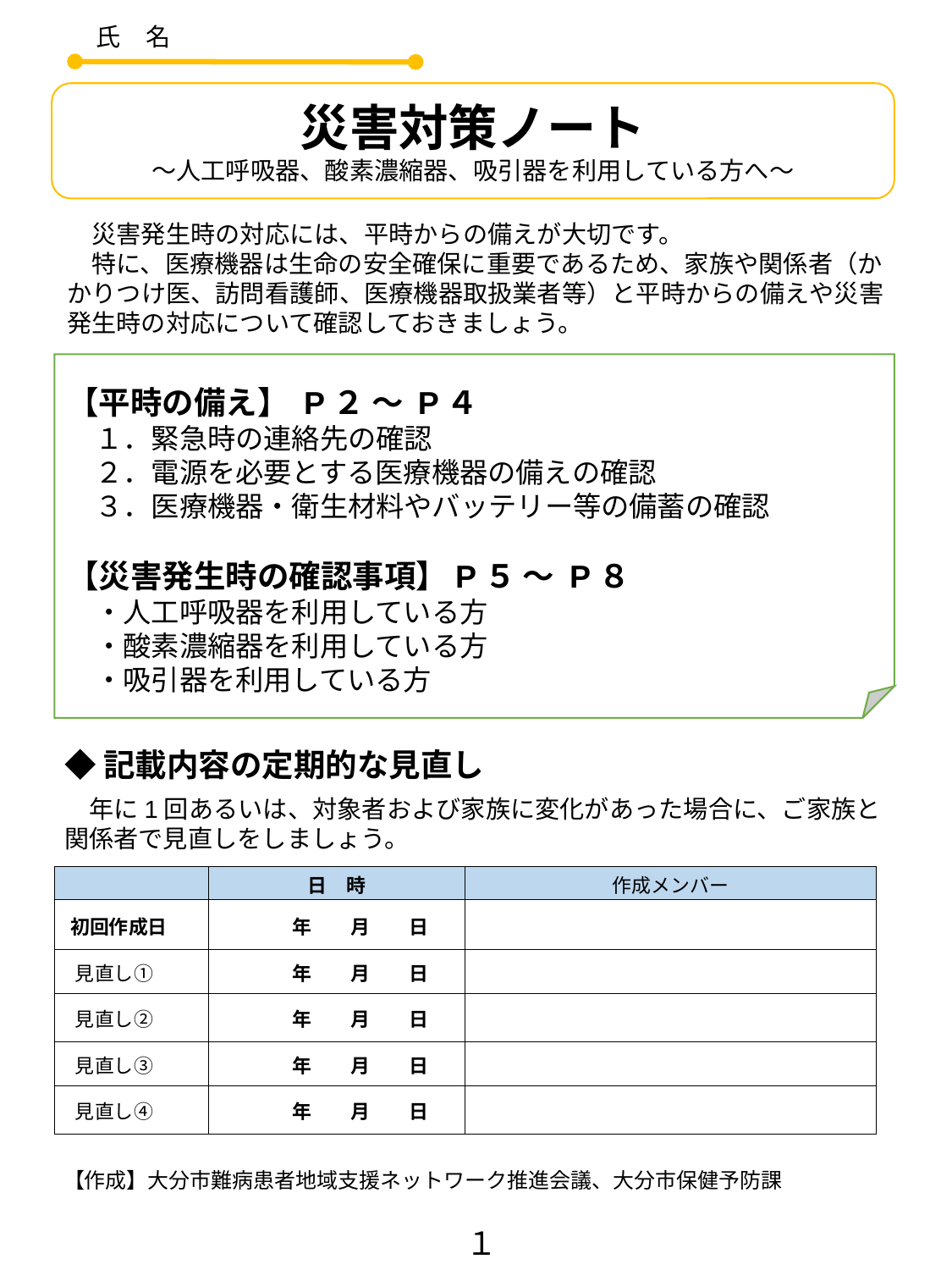

氏　名
災害対策ノート
～人工呼吸器、酸素濃縮器、吸引器を利用している方へ～

　災害発生時の対応には、平時からの備えが大切です。
　特に、医療機器は生命の安全確保に重要であるため、家族や関係者（かかりつけ医、訪問看護師、医療機器取扱業者等）と平時からの備えや災害発生時の対応について確認しておきましょう。

【平時の備え】 P２ ～ P４
　１．緊急時の連絡先の確認
　２．電源を必要とする医療機器の備えの確認
　３．医療機器・衛生材料やバッテリー等の備蓄の確認

【災害発生時の確認事項】P５ ～ P８
　・人工呼吸器を利用している方
　・酸素濃縮器を利用している方
　・吸引器を利用している方

◆記載内容の定期的な見直し
　年に1回あるいは、対象者および家族に変化があった場合に、ご家族と
関係者で見直しをしましょう。

|  | 日　時 | 作成メンバー |
| --- | --- | --- |
| 初回作成日 | 年　　月　　日 |  |
| 見直し① | 年　　月　　日 |  |
| 見直し② | 年　　月　　日 |  |
| 見直し③ | 年　　月　　日 |  |
| 見直し④ | 年　　月　　日 |  |

【作成】大分市難病患者地域支援ネットワーク推進会議、大分市保健予防課
１